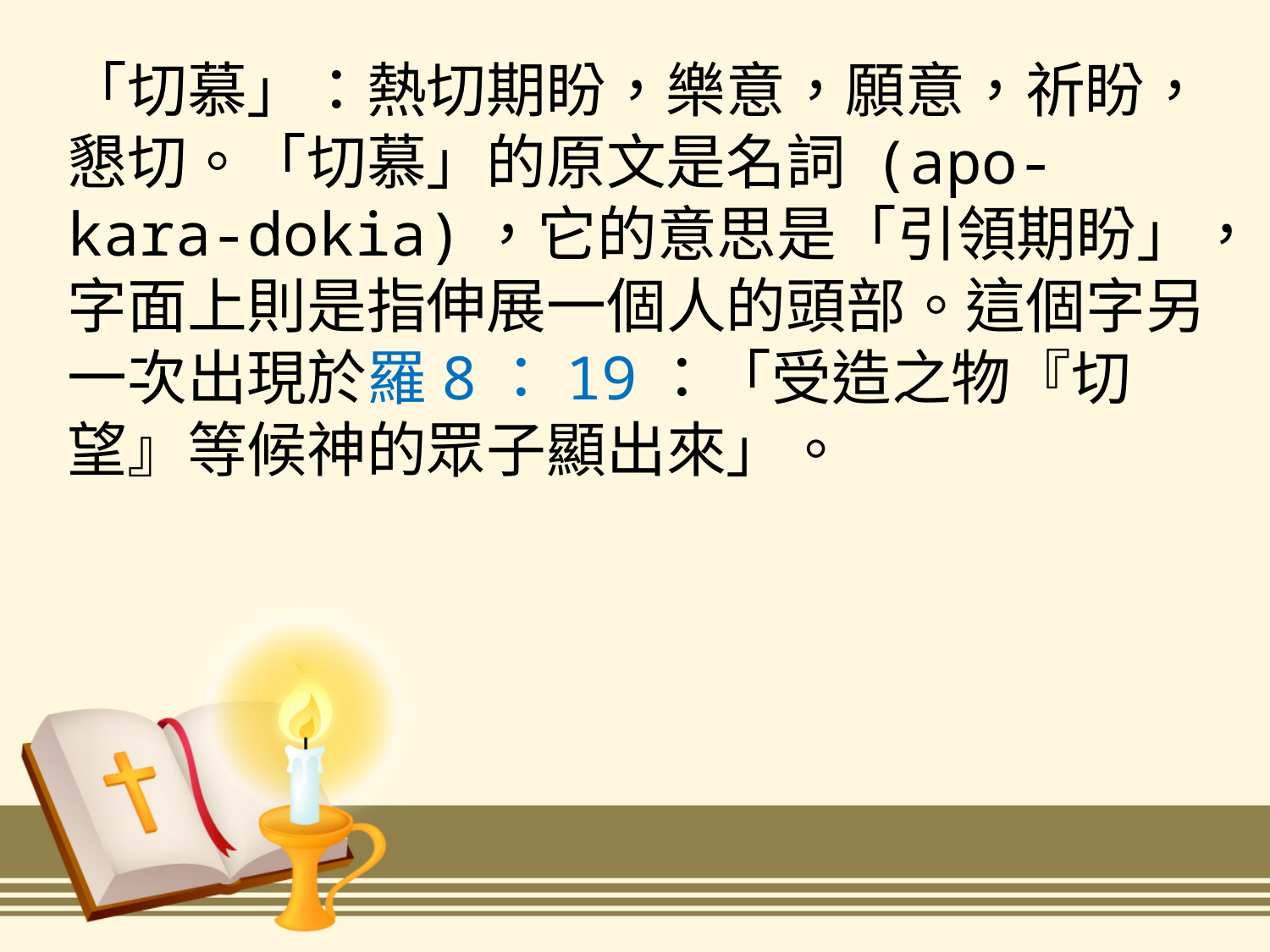

「切慕」：熱切期盼，樂意，願意，祈盼，懇切。「切慕」的原文是名詞 (apo-kara-dokia)，它的意思是「引領期盼」，字面上則是指伸展一個人的頭部。這個字另一次出現於羅8：19：「受造之物『切望』等候神的眾子顯出來」。